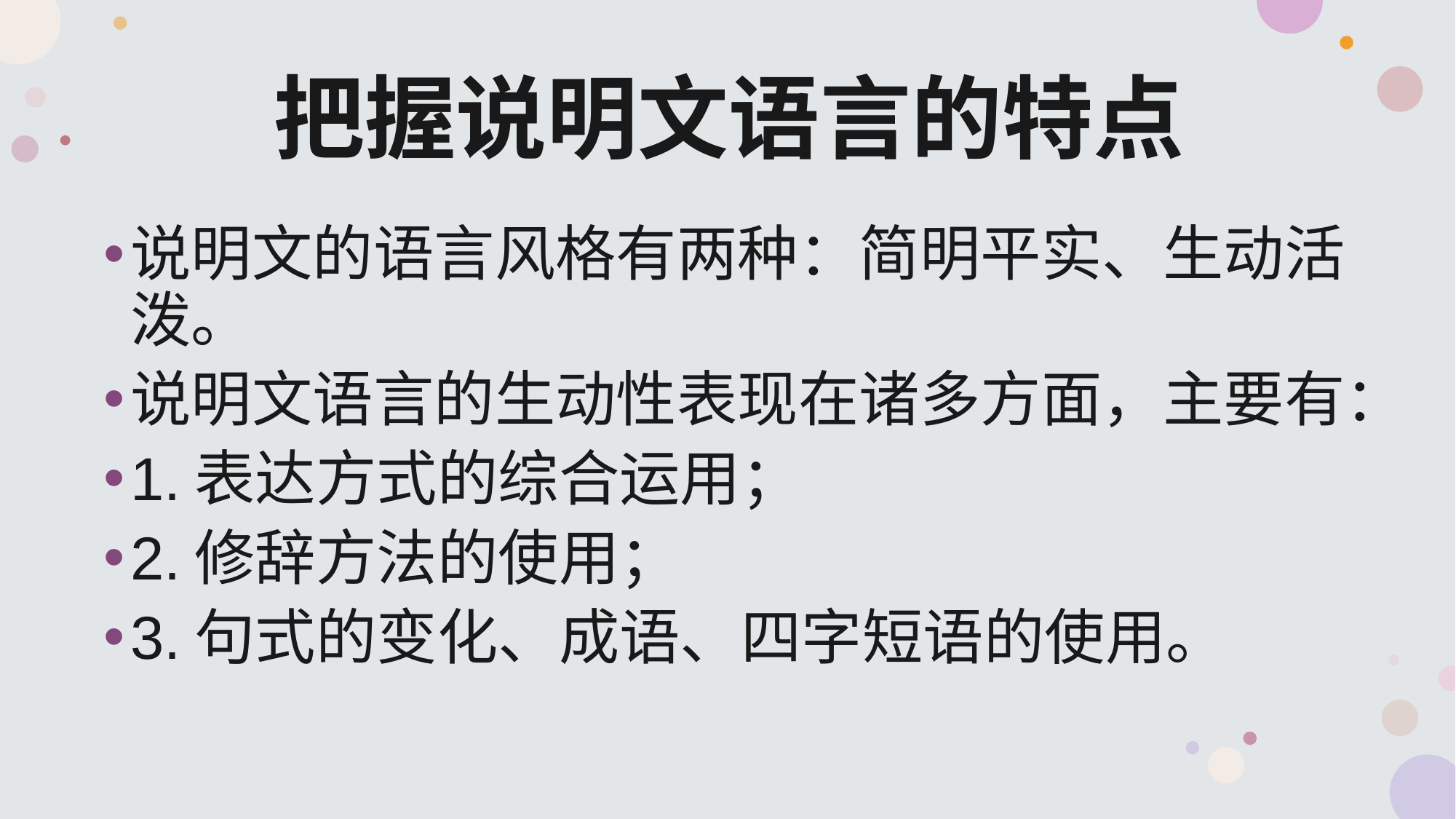

# 把握说明文语言的特点
说明文的语言风格有两种：简明平实、生动活泼。
说明文语言的生动性表现在诸多方面，主要有：
1.表达方式的综合运用；
2.修辞方法的使用；
3.句式的变化、成语、四字短语的使用。